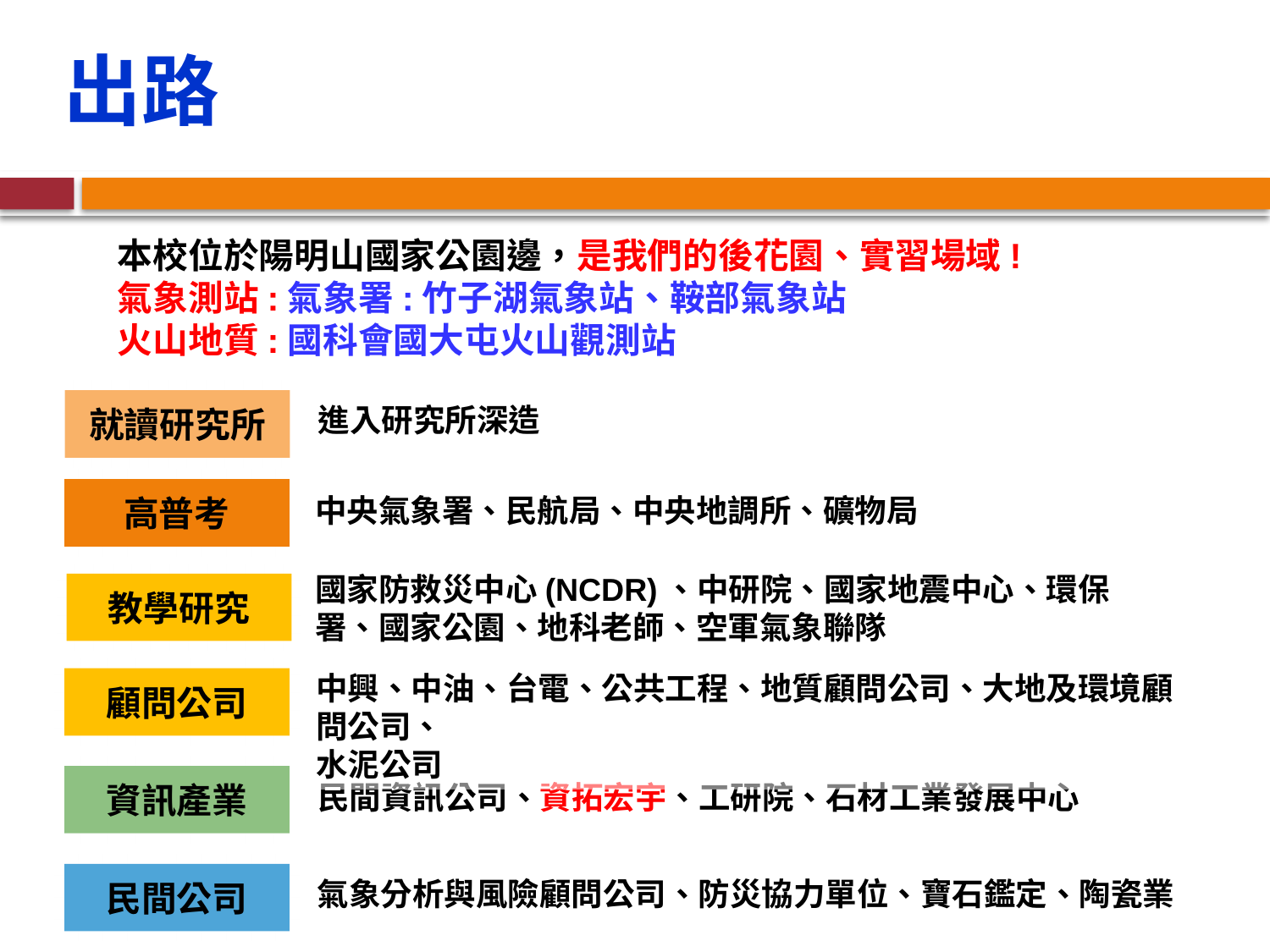

出路
本校位於陽明山國家公園邊，是我們的後花園、實習場域!
氣象測站:氣象署:竹子湖氣象站、鞍部氣象站
火山地質:國科會國大屯火山觀測站
就讀研究所
進入研究所深造
高普考
中央氣象署、民航局、中央地調所、礦物局
國家防救災中心(NCDR)、中研院、國家地震中心、環保署、國家公園、地科老師、空軍氣象聯隊
教學研究
中興、中油、台電、公共工程、地質顧問公司、大地及環境顧問公司、
水泥公司
顧問公司
資訊產業
民間資訊公司、資拓宏宇、工研院、石材工業發展中心
民間公司
氣象分析與風險顧問公司、防災協力單位、寶石鑑定、陶瓷業